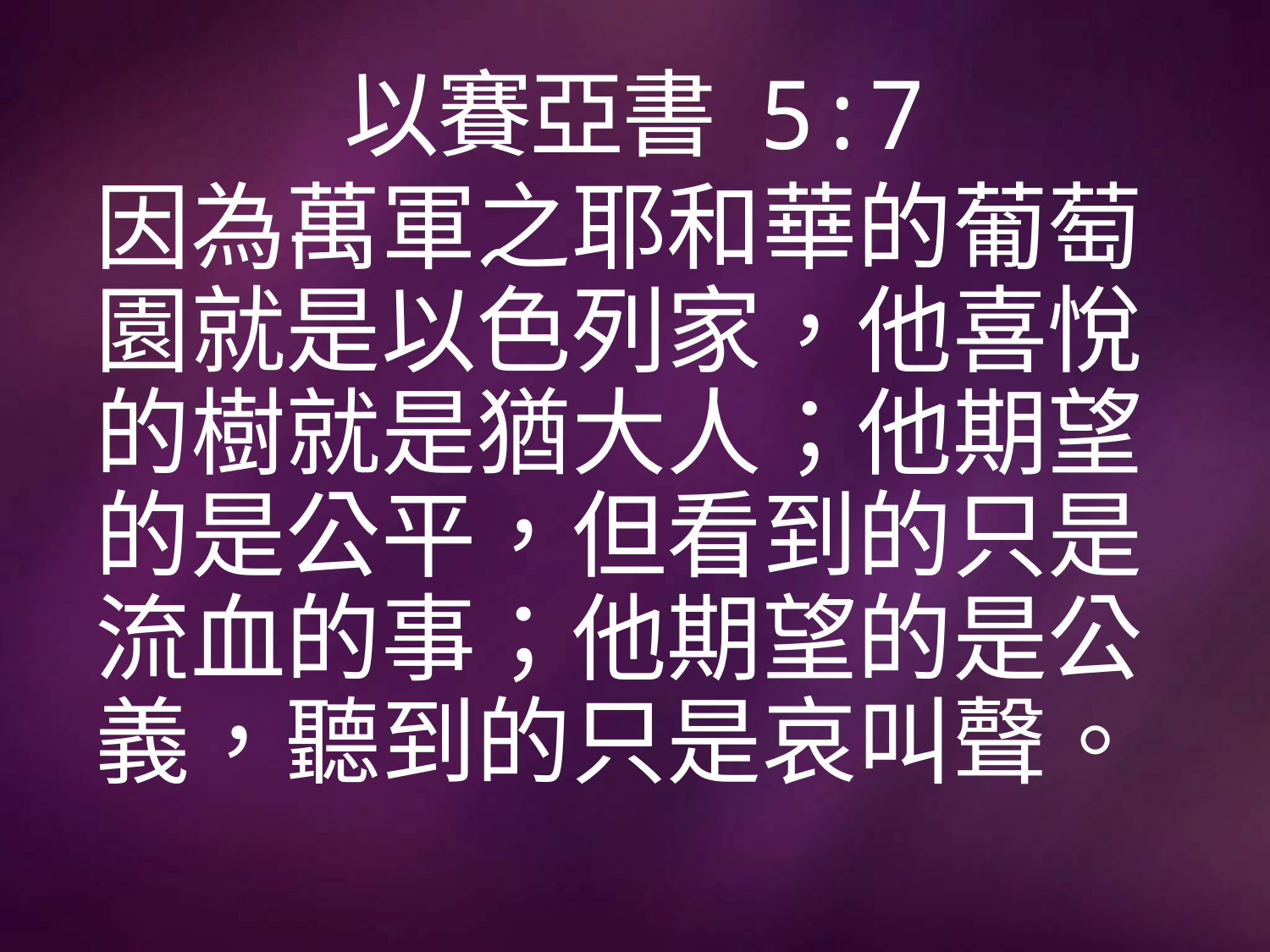

# 以賽亞書 5:7
因為萬軍之耶和華的葡萄園就是以色列家，他喜悅的樹就是猶大人；他期望的是公平，但看到的只是流血的事；他期望的是公義，聽到的只是哀叫聲。